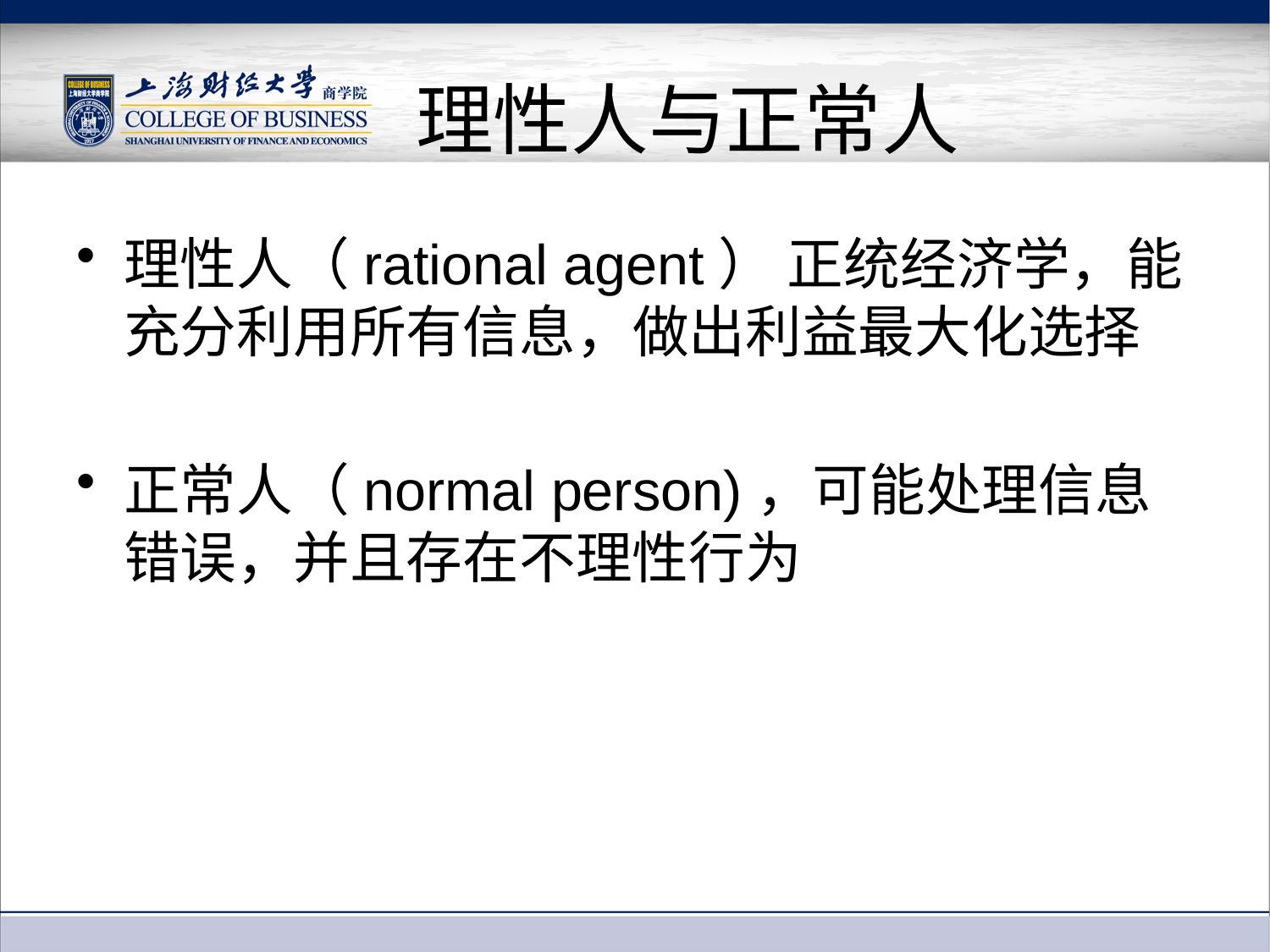

# 理性人与正常人
理性人（rational agent） 正统经济学，能充分利用所有信息，做出利益最大化选择

正常人（normal person)，可能处理信息错误，并且存在不理性行为